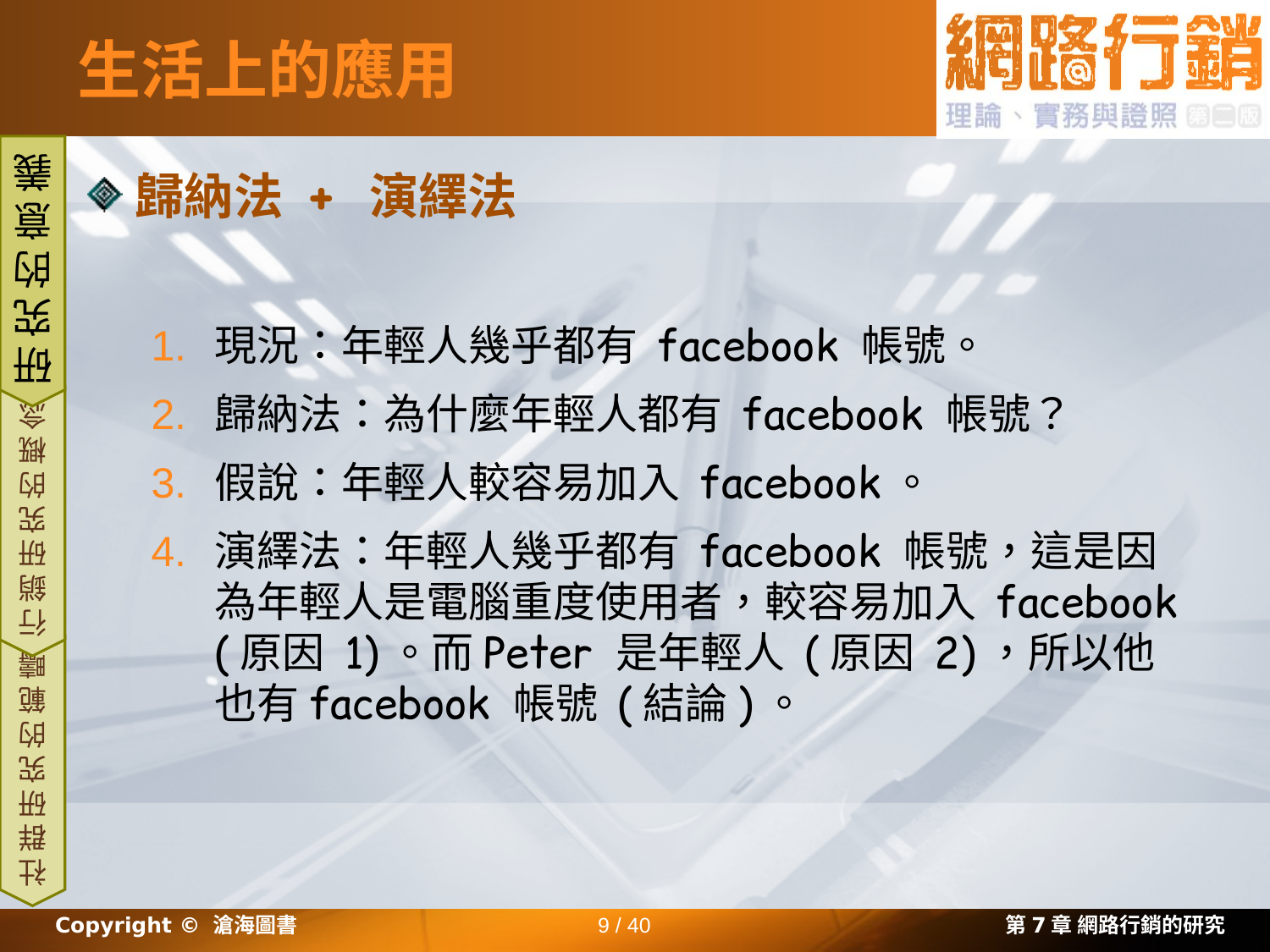

# 生活上的應用
歸納法 + 演繹法

現況：年輕人幾乎都有 facebook 帳號。
歸納法：為什麼年輕人都有 facebook 帳號？
假說：年輕人較容易加入 facebook。
演繹法：年輕人幾乎都有 facebook 帳號，這是因為年輕人是電腦重度使用者，較容易加入 facebook (原因 1)。而Peter 是年輕人 (原因 2)，所以他也有facebook 帳號 (結論)。
研究的意義
行銷研究的概念
社群研究的範疇
Copyright © 滄海圖書
9 / 40
第7章 網路行銷的研究